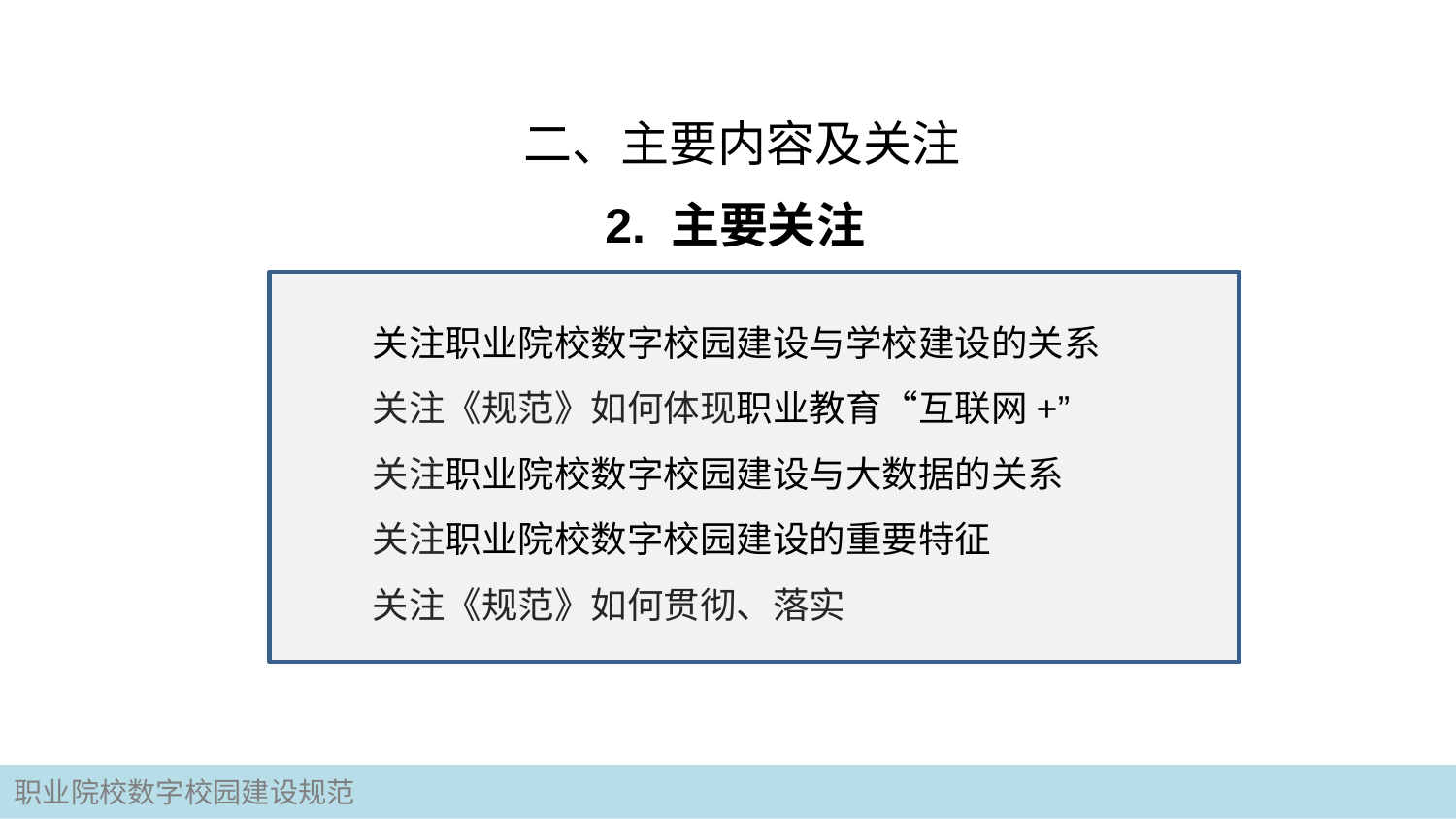

# 二、主要内容及关注
2. 主要关注

关注职业院校数字校园建设与学校建设的关系
关注《规范》如何体现职业教育“互联网+”
关注职业院校数字校园建设与大数据的关系
关注职业院校数字校园建设的重要特征
关注《规范》如何贯彻、落实
职业院校数字校园建设规范